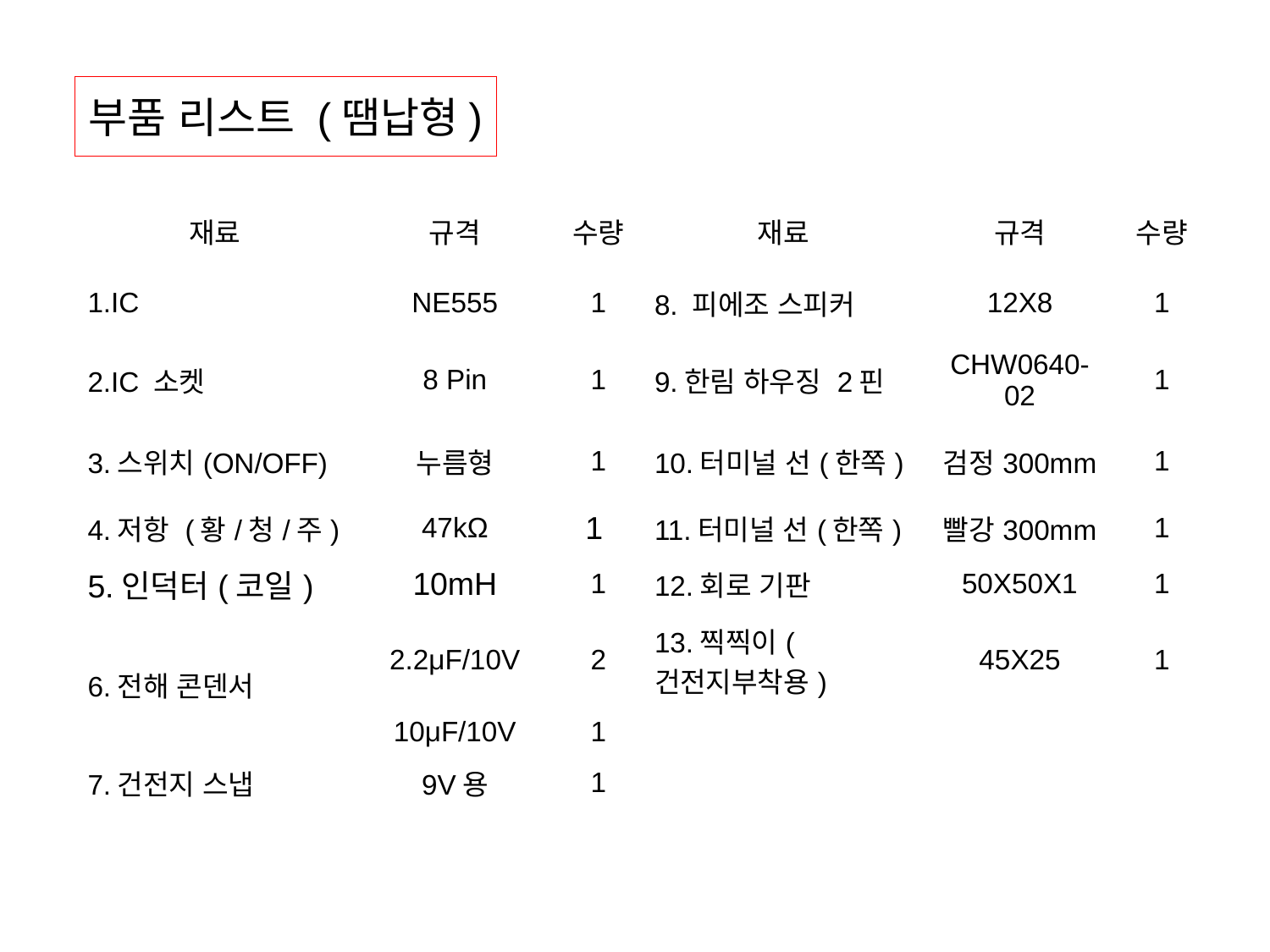

# 부품 리스트 (땜납형)
| 재료 | 규격 | 수량 | 재료 | 규격 | 수량 |
| --- | --- | --- | --- | --- | --- |
| 1.IC | NE555 | 1 | 8. 피에조 스피커 | 12X8 | 1 |
| 2.IC 소켓 | 8 Pin | 1 | 9.한림 하우징 2핀 | CHW0640-02 | 1 |
| 3.스위치(ON/OFF) | 누름형 | 1 | 10.터미널 선(한쪽) | 검정300mm | 1 |
| 4.저항 (황/청/주) | 47kΩ | 1 | 11.터미널 선(한쪽) | 빨강300mm | 1 |
| 5.인덕터(코일) | 10mH | 1 | 12.회로 기판 | 50X50X1 | 1 |
| 6.전해 콘덴서 | 2.2μF/10V | 2 | 13.찍찍이(건전지부착용) | 45X25 | 1 |
|  | 10μF/10V | 1 |  |  |  |
| 7.건전지 스냅 | 9V용 | 1 |  |  |  |